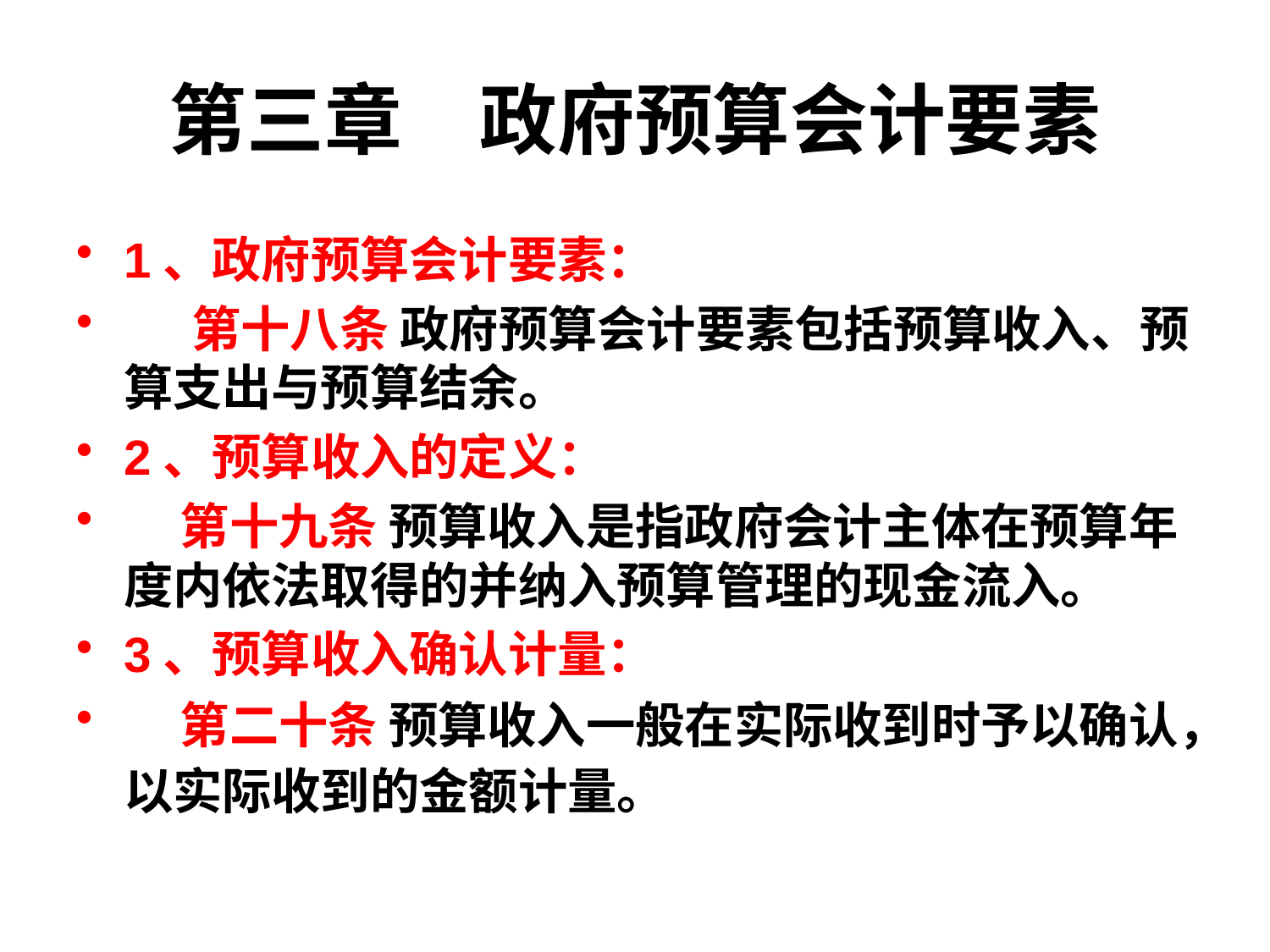

# 第三章　政府预算会计要素
1、政府预算会计要素：
     第十八条 政府预算会计要素包括预算收入、预算支出与预算结余。
2、预算收入的定义：
    第十九条 预算收入是指政府会计主体在预算年度内依法取得的并纳入预算管理的现金流入。
3、预算收入确认计量：
    第二十条 预算收入一般在实际收到时予以确认，以实际收到的金额计量。